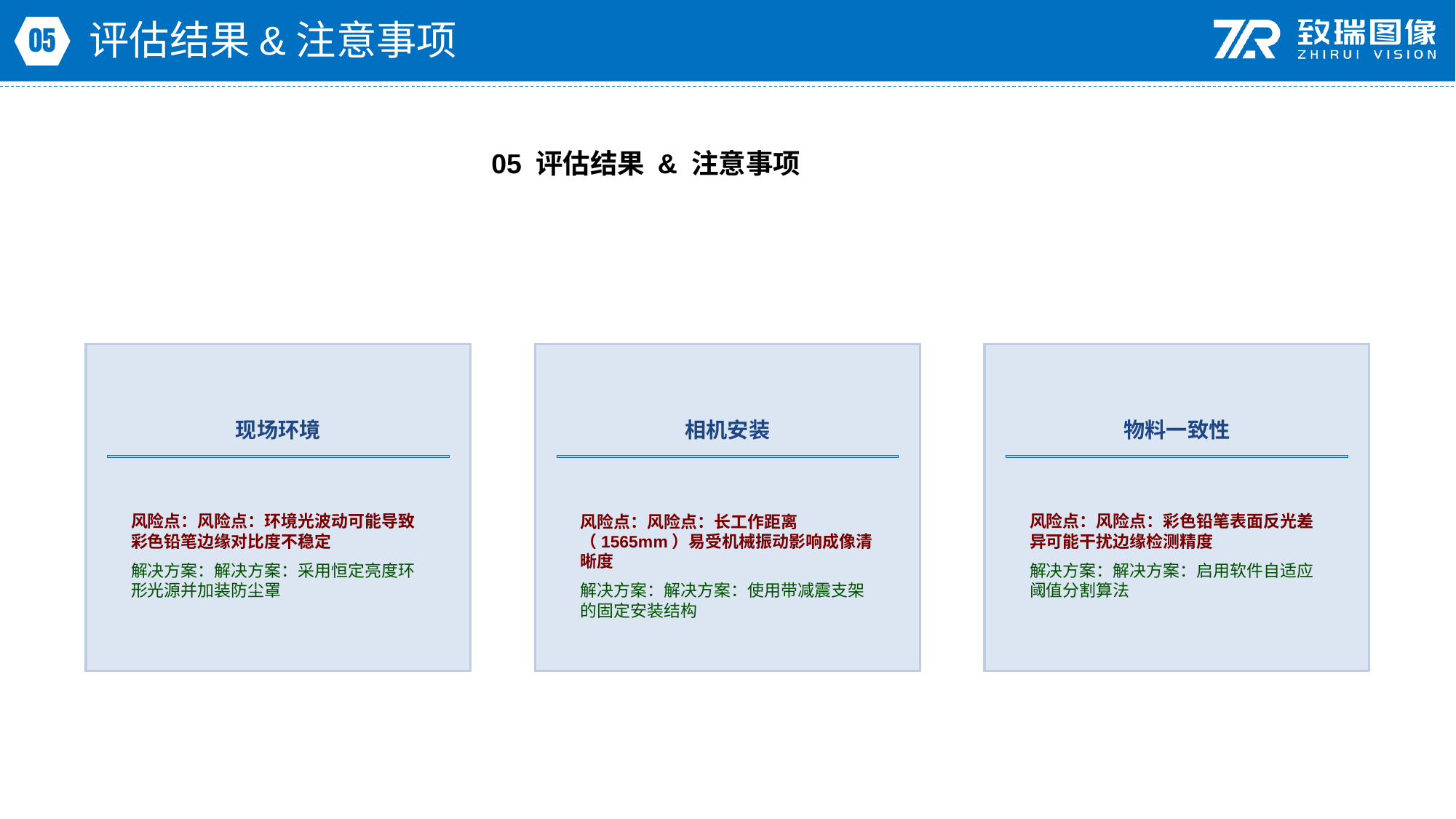

评估结果&注意事项
05

05 评估结果 & 注意事项

现场环境

相机安装

物料一致性

风险点：风险点：环境光波动可能导致彩色铅笔边缘对比度不稳定
解决方案：解决方案：采用恒定亮度环形光源并加装防尘罩

风险点：风险点：长工作距离（1565mm）易受机械振动影响成像清晰度
解决方案：解决方案：使用带减震支架的固定安装结构

风险点：风险点：彩色铅笔表面反光差异可能干扰边缘检测精度
解决方案：解决方案：启用软件自适应阈值分割算法